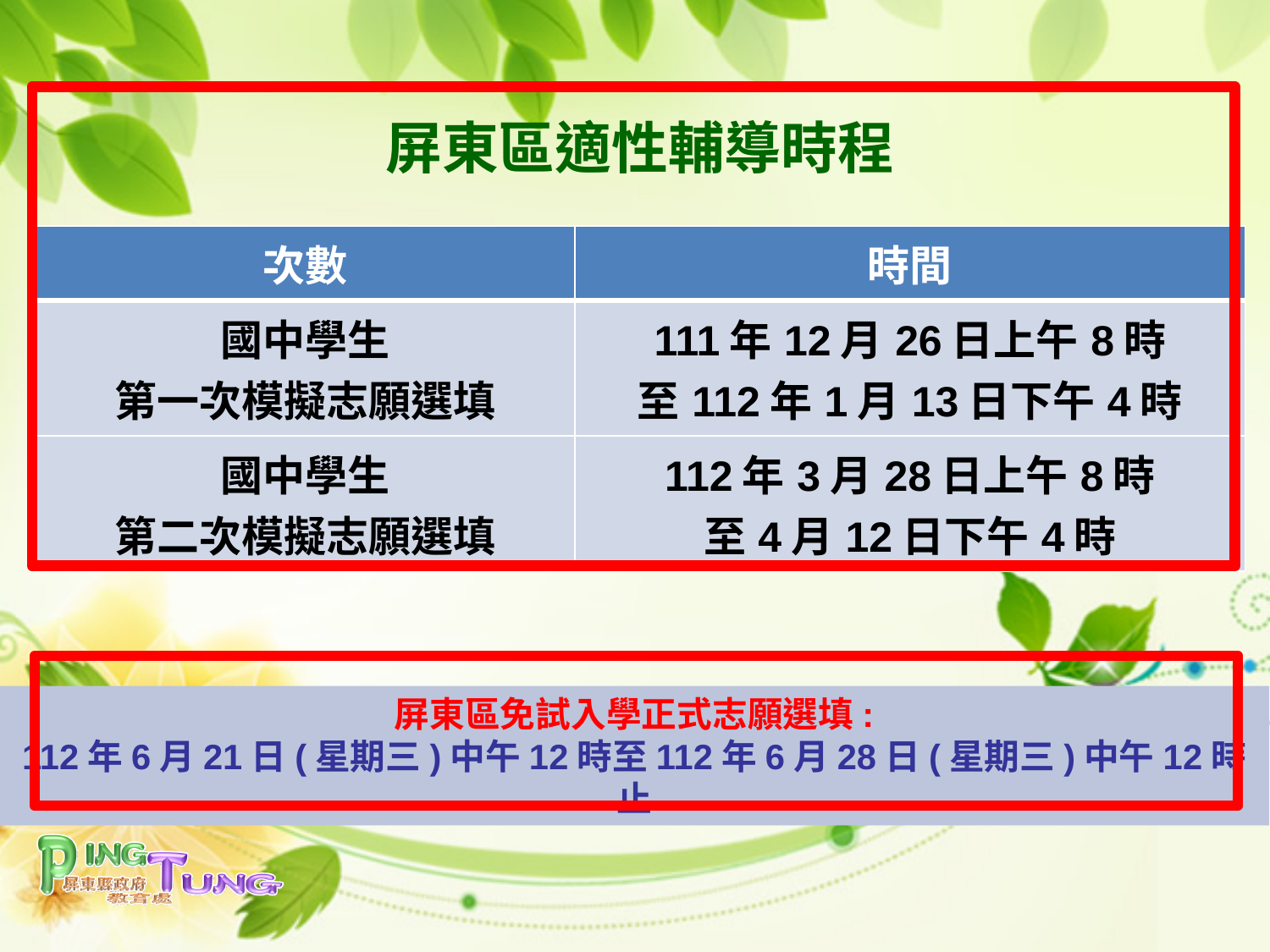

屏東區適性輔導時程
| 次數 | 時間 |
| --- | --- |
| 國中學生 第一次模擬志願選填 | 111年12月26日上午8時 至112年1月13日下午4時 |
| 國中學生 第二次模擬志願選填 | 112年3月28日上午8時 至4月12日下午4時 |

屏東區免試入學正式志願選填:
112年6月21日(星期三)中午12時至112年6月28日(星期三)中午12時止